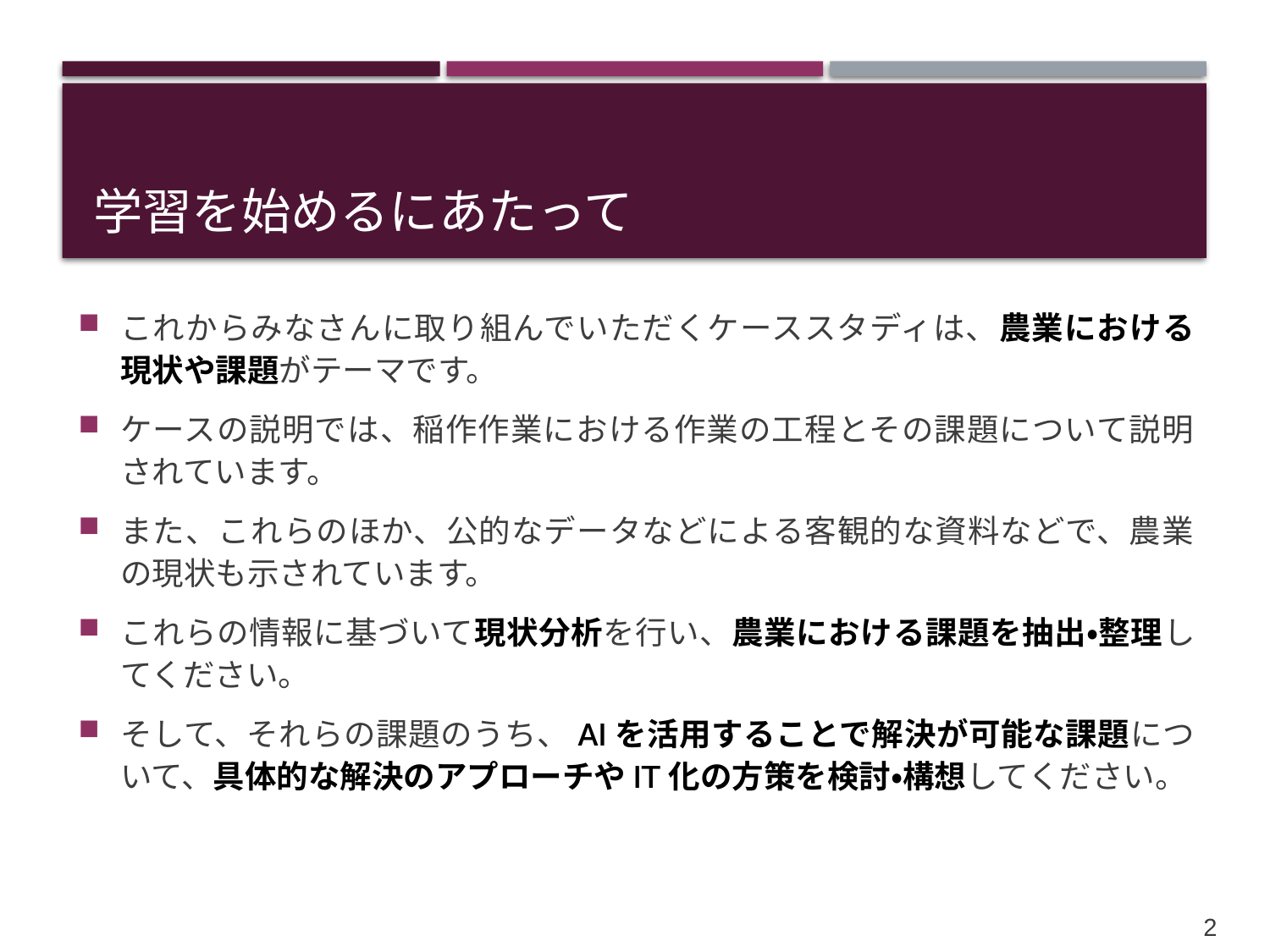

# 学習を始めるにあたって
これからみなさんに取り組んでいただくケーススタディは、農業における現状や課題がテーマです。
ケースの説明では、稲作作業における作業の工程とその課題について説明されています。
また、これらのほか、公的なデータなどによる客観的な資料などで、農業の現状も示されています。
これらの情報に基づいて現状分析を行い、農業における課題を抽出・整理してください。
そして、それらの課題のうち、AIを活用することで解決が可能な課題について、具体的な解決のアプローチやIT化の方策を検討・構想してください。
2